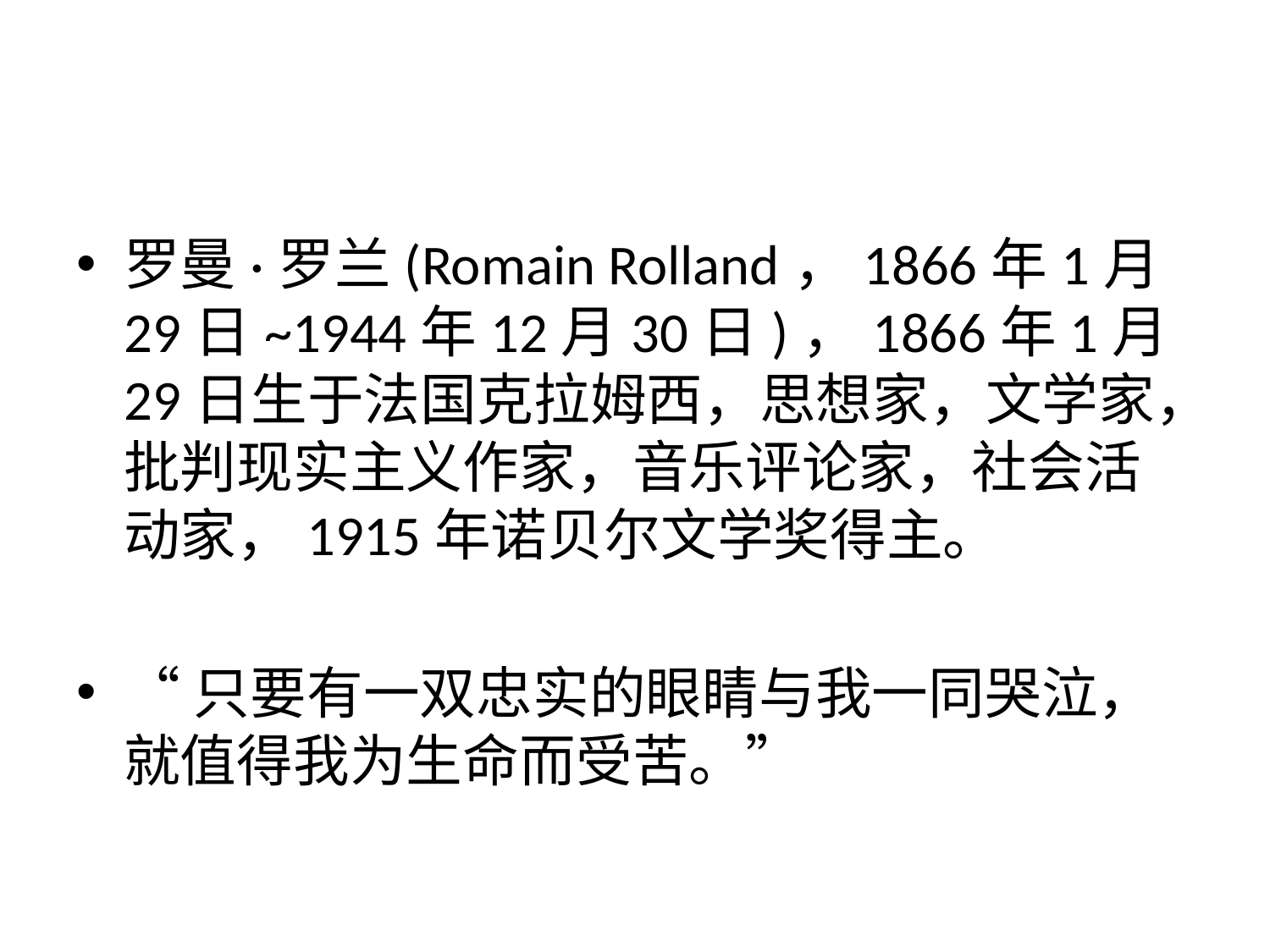

#
罗曼·罗兰(Romain Rolland，1866年1月29日~1944年12月30日)，1866年1月29日生于法国克拉姆西，思想家，文学家，批判现实主义作家，音乐评论家，社会活动家，1915年诺贝尔文学奖得主。

“只要有一双忠实的眼睛与我一同哭泣，就值得我为生命而受苦。”